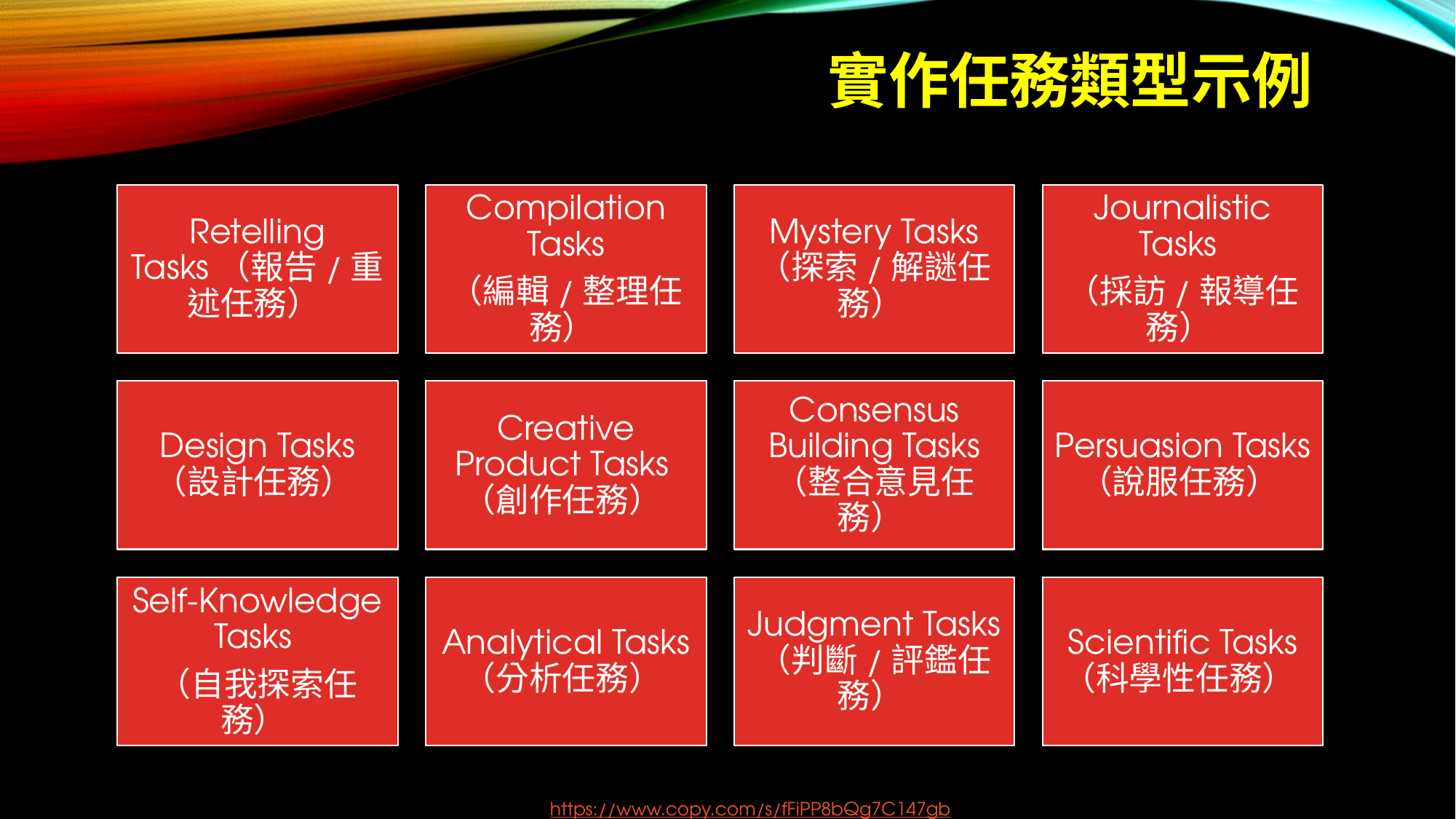

# 實作任務類型示例
Retelling Tasks（報告/重述任務）
Compilation Tasks
（編輯/整理任務）
Mystery Tasks （探索/解謎任務）
Journalistic Tasks
（採訪/報導任務）
Design Tasks （設計任務）
Creative Product Tasks（創作任務）
Consensus Building Tasks （整合意見任務）
Persuasion Tasks （說服任務）
Self-Knowledge Tasks
（自我探索任務）
Analytical Tasks （分析任務）
Judgment Tasks （判斷/評鑑任務）
Scientific Tasks （科學性任務）
參考：黃淑馨（2014）。諮詢委員如何協助老師進行共同備課？（PPT）。發表於：學習領導與學習共同體計畫縣市諮詢團隊共識營，2014年6月14日。取自：https://www.copy.com/s/fFiPP8bQg7C147gb